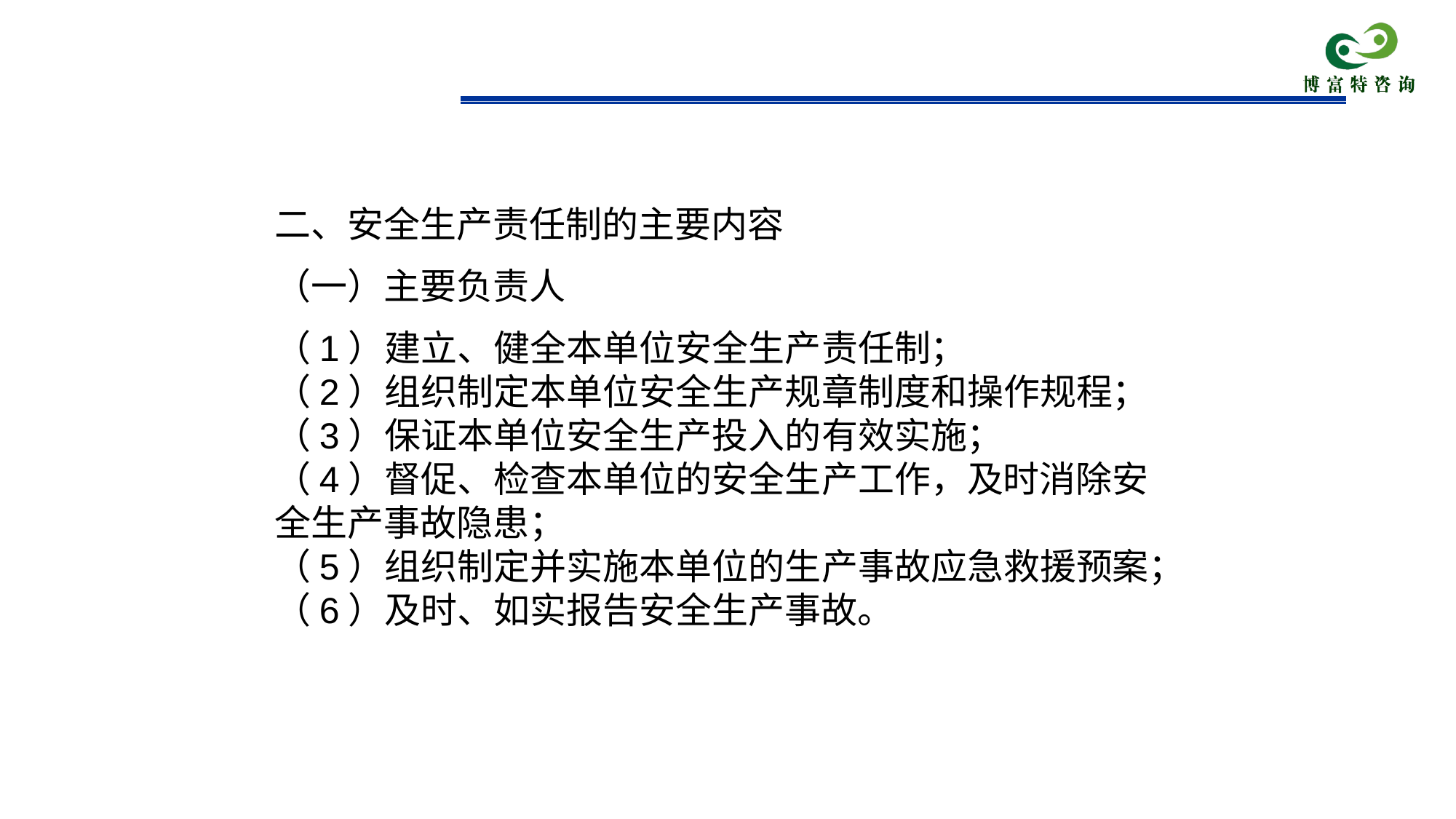

二、安全生产责任制的主要内容
（一）主要负责人
（1）建立、健全本单位安全生产责任制；
（2）组织制定本单位安全生产规章制度和操作规程；
（3）保证本单位安全生产投入的有效实施；
（4）督促、检查本单位的安全生产工作，及时消除安全生产事故隐患；
（5）组织制定并实施本单位的生产事故应急救援预案；
（6）及时、如实报告安全生产事故。